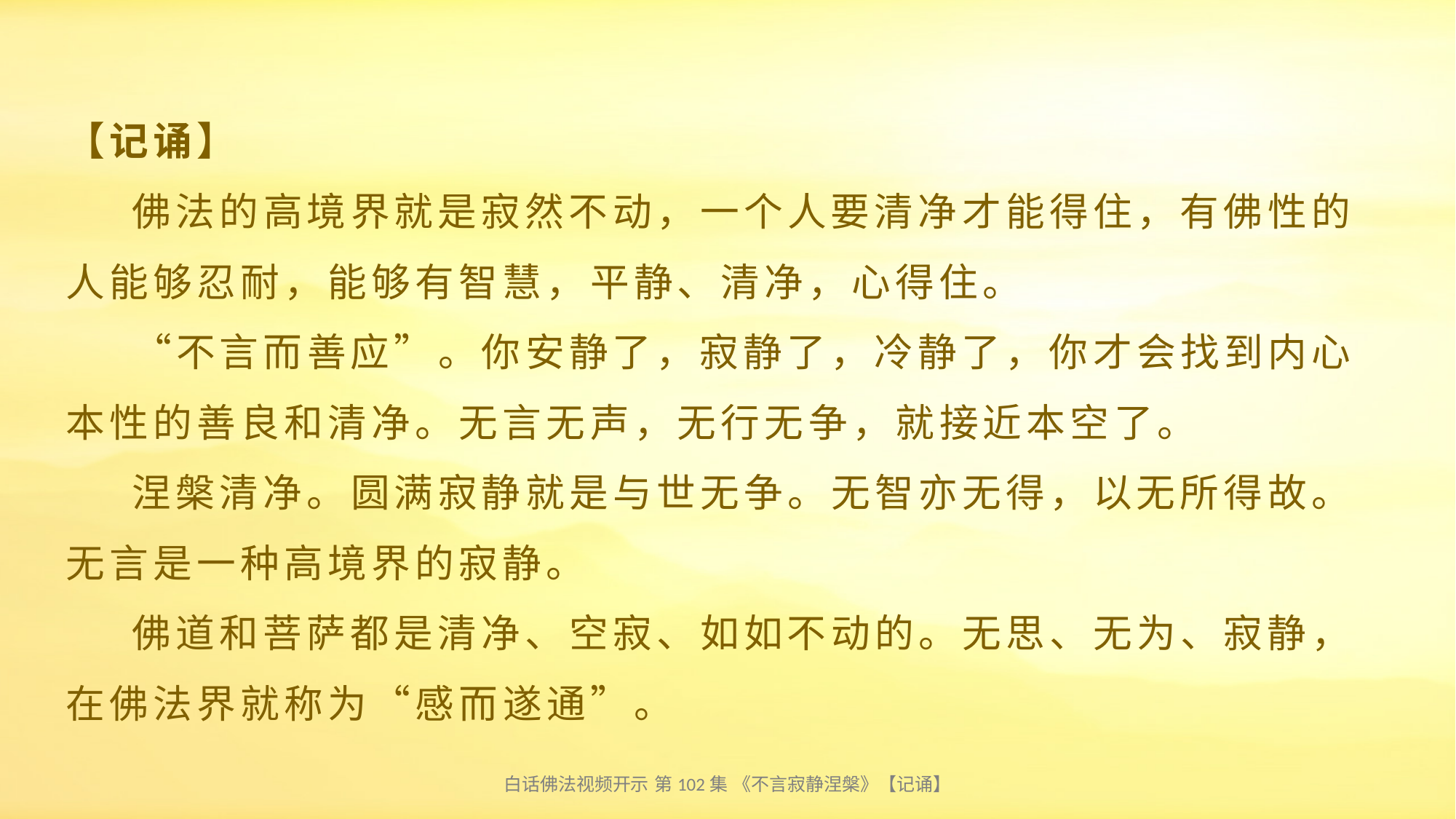

# 【记诵】 佛法的高境界就是寂然不动，一个人要清净才能得住，有佛性的人能够忍耐，能够有智慧，平静、清净，心得住。 “不言而善应”。你安静了，寂静了，冷静了，你才会找到内心本性的善良和清净。无言无声，无行无争，就接近本空了。 涅槃清净。圆满寂静就是与世无争。无智亦无得，以无所得故。无言是一种高境界的寂静。 佛道和菩萨都是清净、空寂、如如不动的。无思、无为、寂静，在佛法界就称为“感而遂通”。
白话佛法视频开示 第102集 《不言寂静涅槃》【记诵】